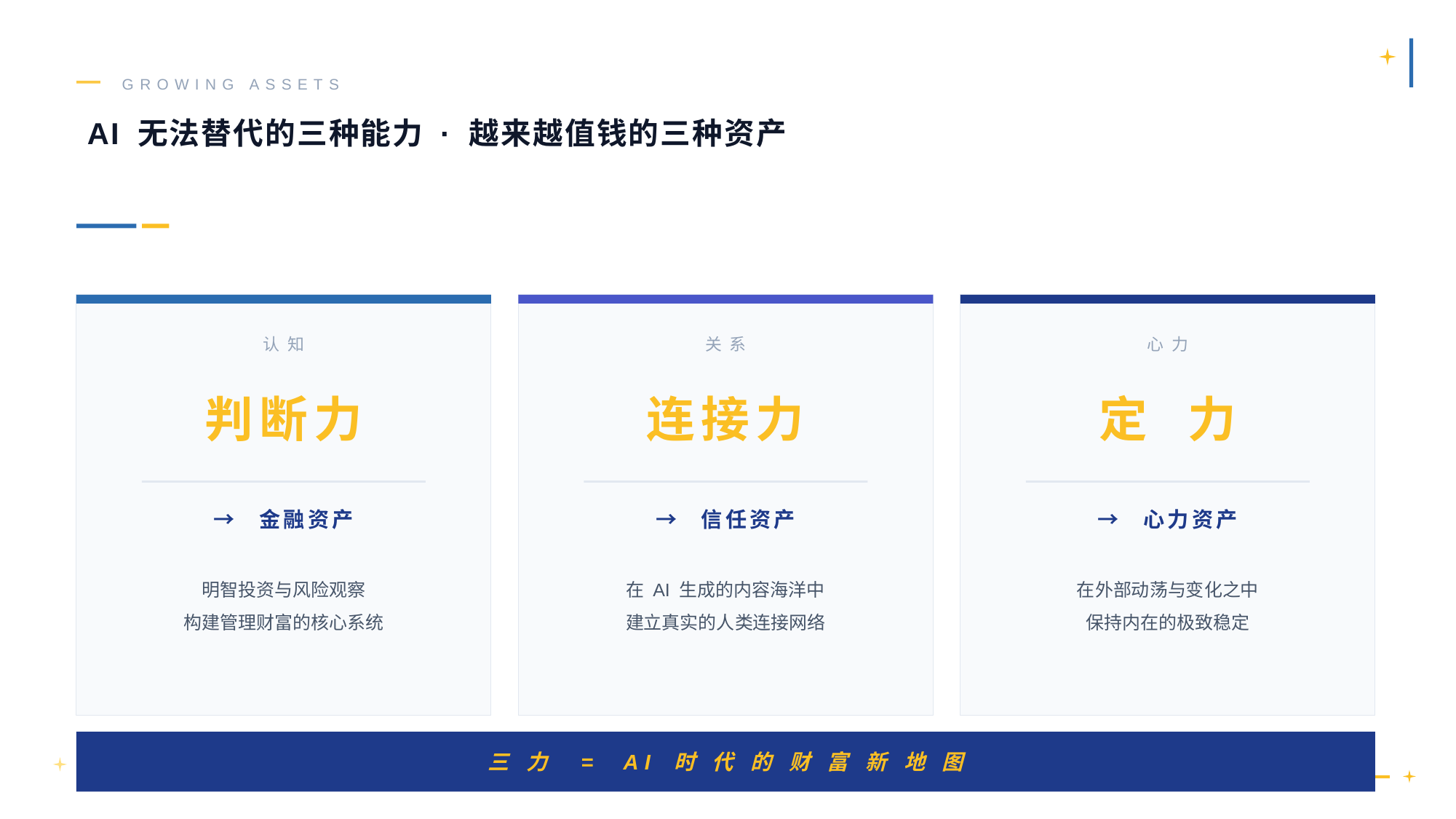

GROWING ASSETS

AI 无法替代的三种能力 · 越来越值钱的三种资产

认知
关系
心力
判断力
连接力
定  力

→  金融资产
→  信任资产
→  心力资产
明智投资与风险观察
构建管理财富的核心系统
在 AI 生成的内容海洋中
建立真实的人类连接网络
在外部动荡与变化之中
保持内在的极致稳定

三 力  =  AI 时 代 的 财 富 新 地 图